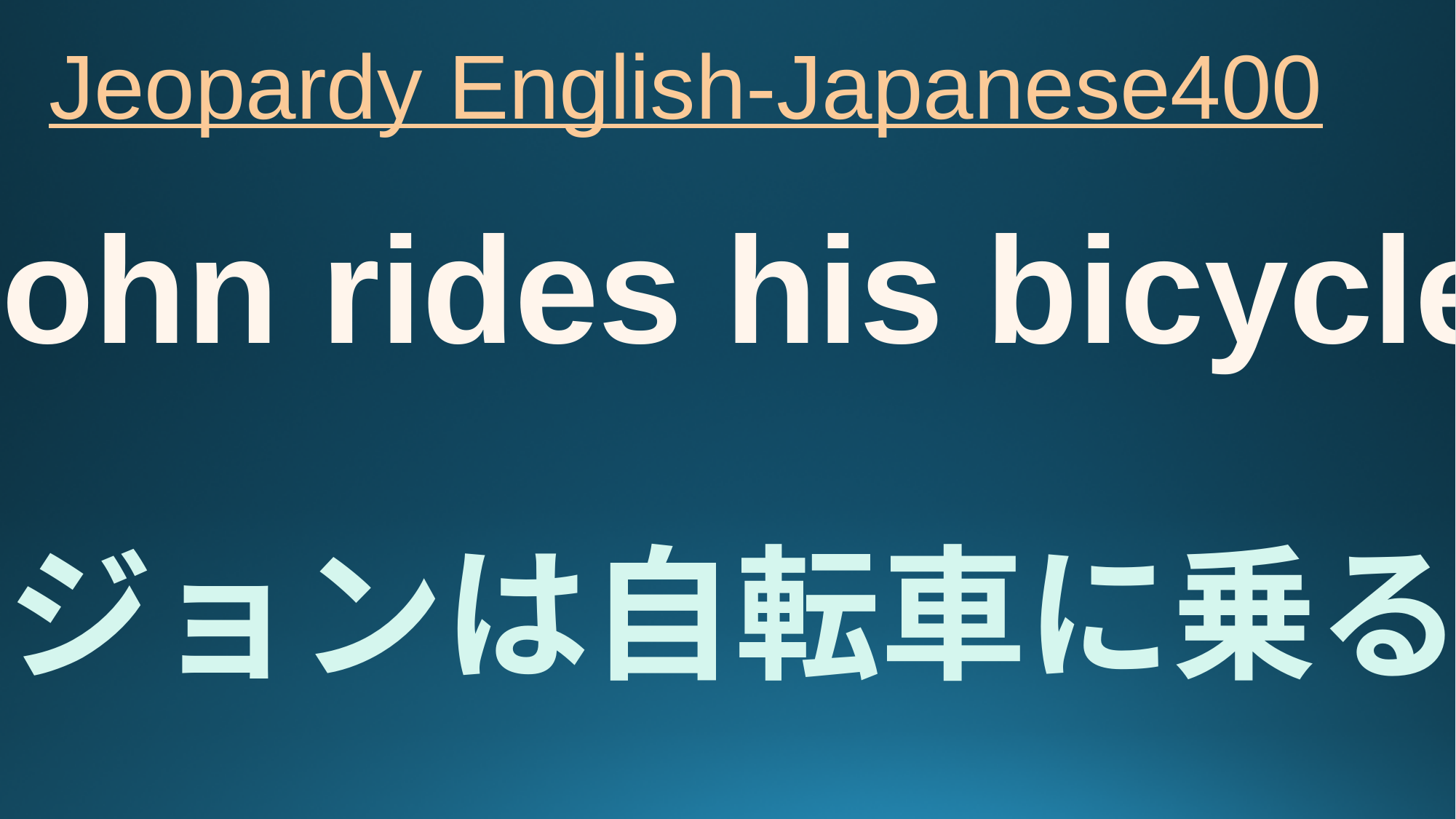

# Jeopardy English-Japanese400
John rides his bicycle.
ジョンは自転車に乗る